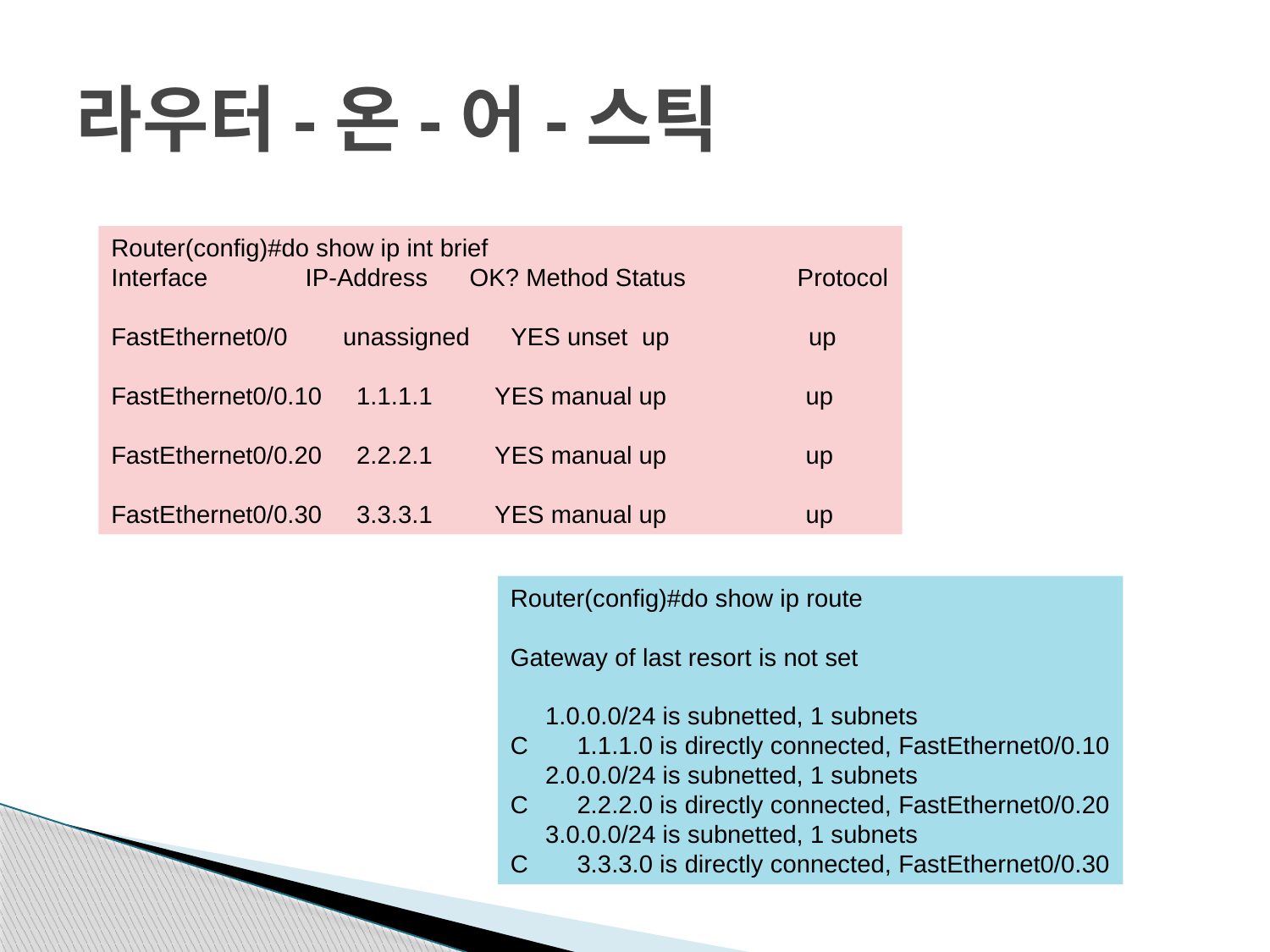

# 라우터-온-어-스틱
Router(config)#do show ip int brief
Interface              IP-Address      OK? Method Status                Protocol

FastEthernet0/0        unassigned      YES unset  up                    up

FastEthernet0/0.10     1.1.1.1         YES manual up                    up

FastEthernet0/0.20     2.2.2.1         YES manual up                    up

FastEthernet0/0.30     3.3.3.1         YES manual up                    up
Router(config)#do show ip route

Gateway of last resort is not set

     1.0.0.0/24 is subnetted, 1 subnets
C       1.1.1.0 is directly connected, FastEthernet0/0.10
     2.0.0.0/24 is subnetted, 1 subnets
C       2.2.2.0 is directly connected, FastEthernet0/0.20
     3.0.0.0/24 is subnetted, 1 subnets
C       3.3.3.0 is directly connected, FastEthernet0/0.30